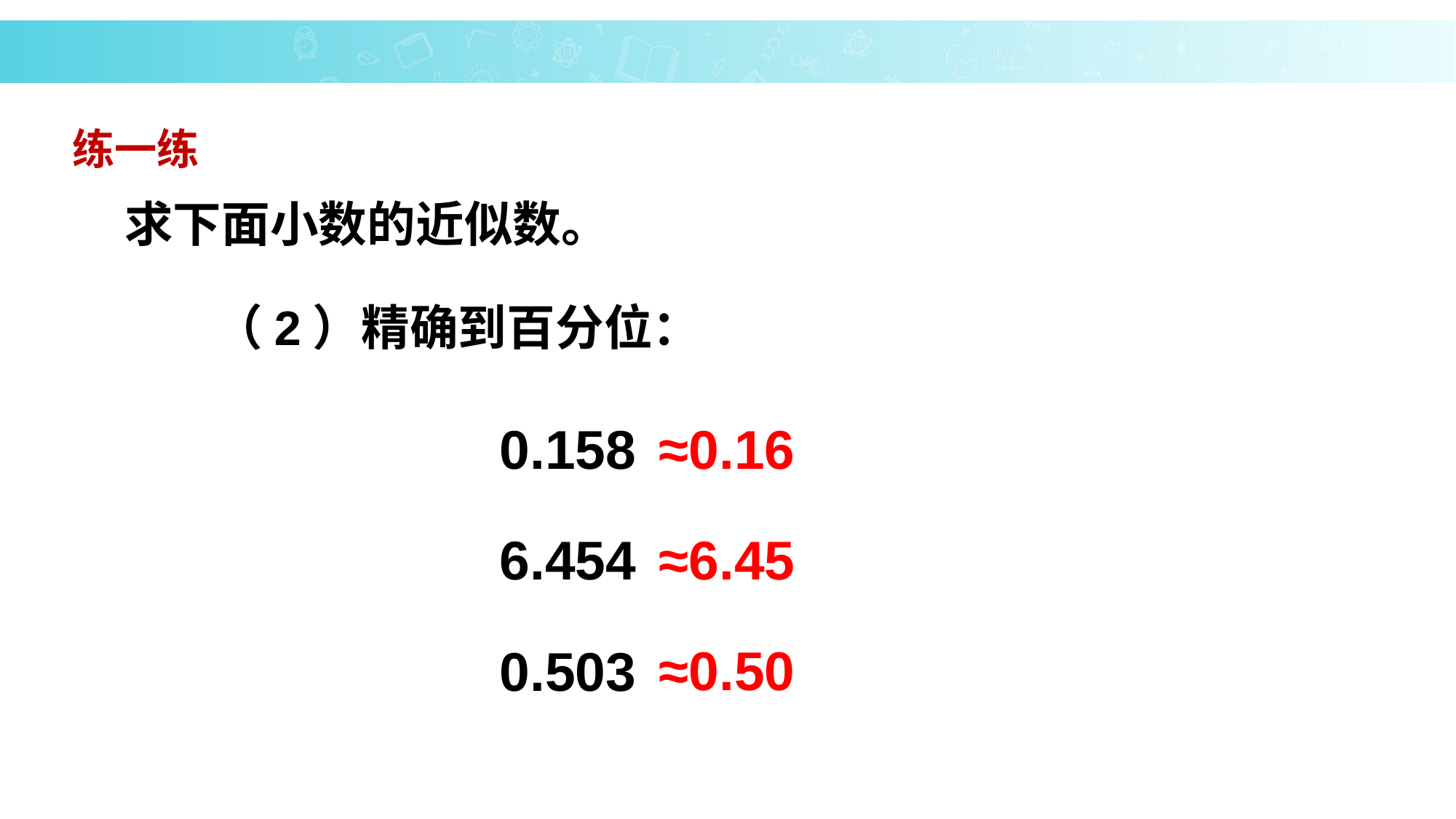

练一练
求下面小数的近似数。
（2）精确到百分位：
0.158
≈0.16
6.454
≈6.45
≈0.50
0.503